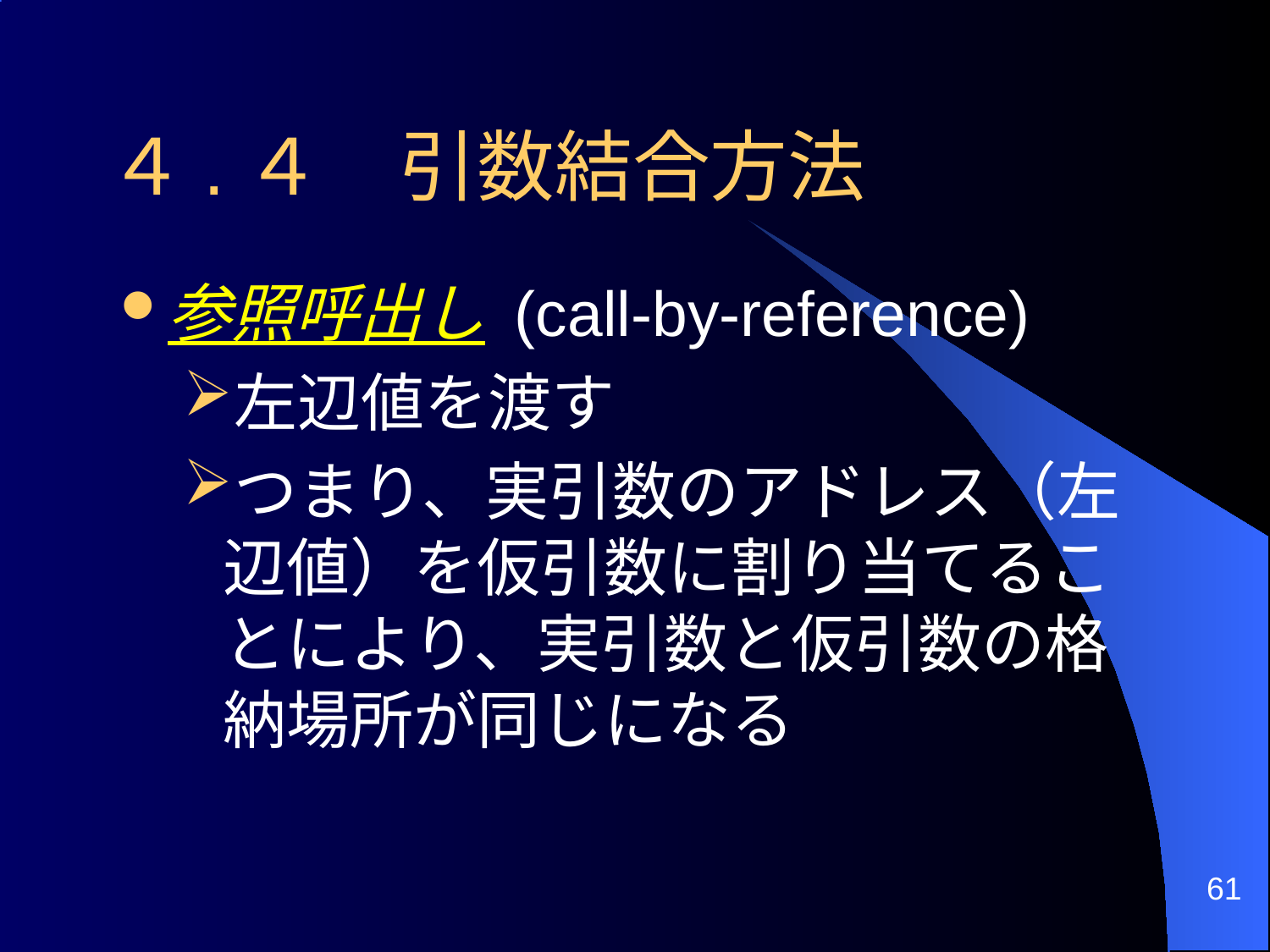

４.４　引数結合方法
参照呼出し (call-by-reference)
左辺値を渡す
つまり、実引数のアドレス（左辺値）を仮引数に割り当てることにより、実引数と仮引数の格納場所が同じになる
61